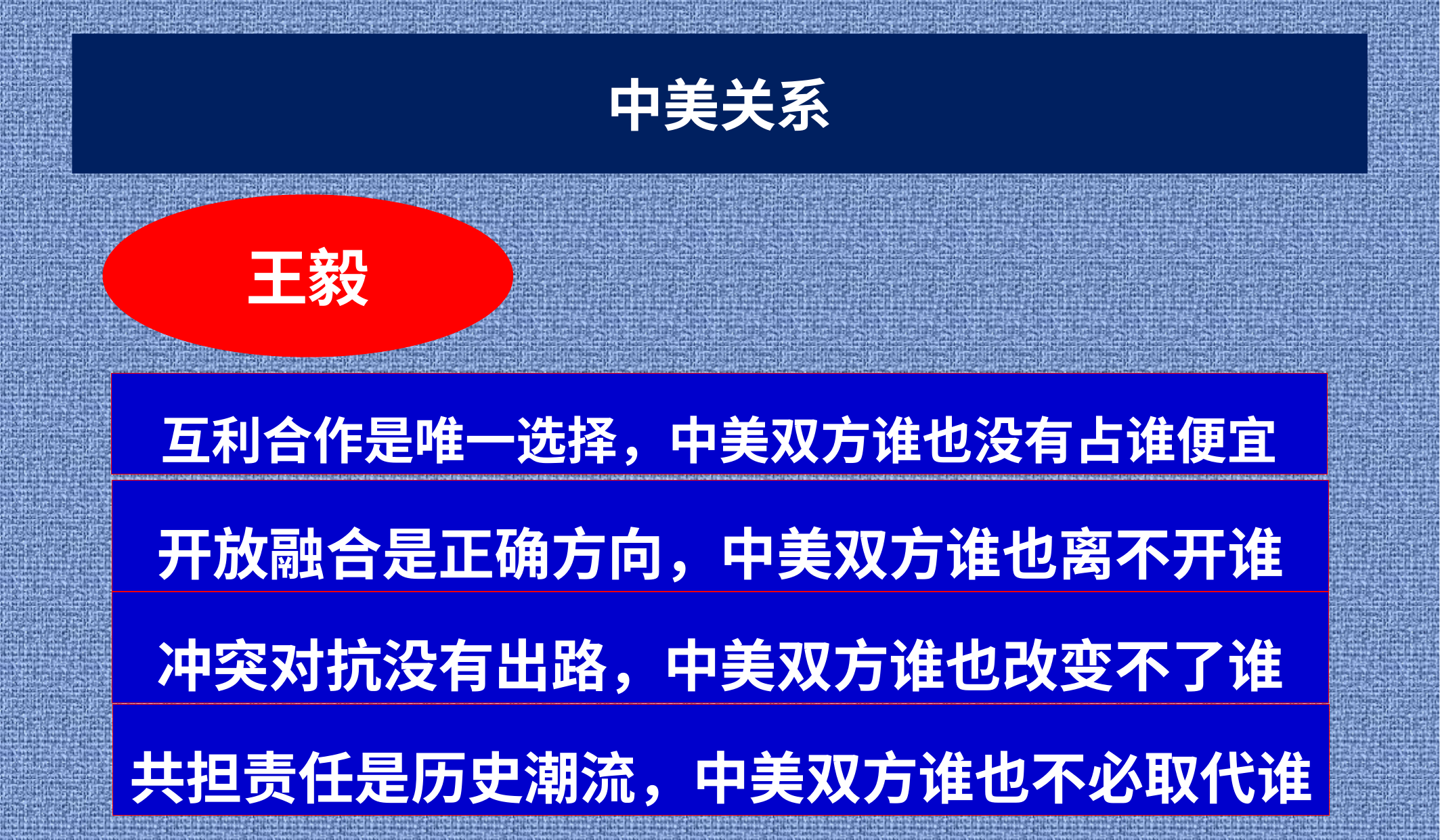

# 中美关系
王毅
互利合作是唯一选择，中美双方谁也没有占谁便宜
开放融合是正确方向，中美双方谁也离不开谁
冲突对抗没有出路，中美双方谁也改变不了谁
共担责任是历史潮流，中美双方谁也不必取代谁